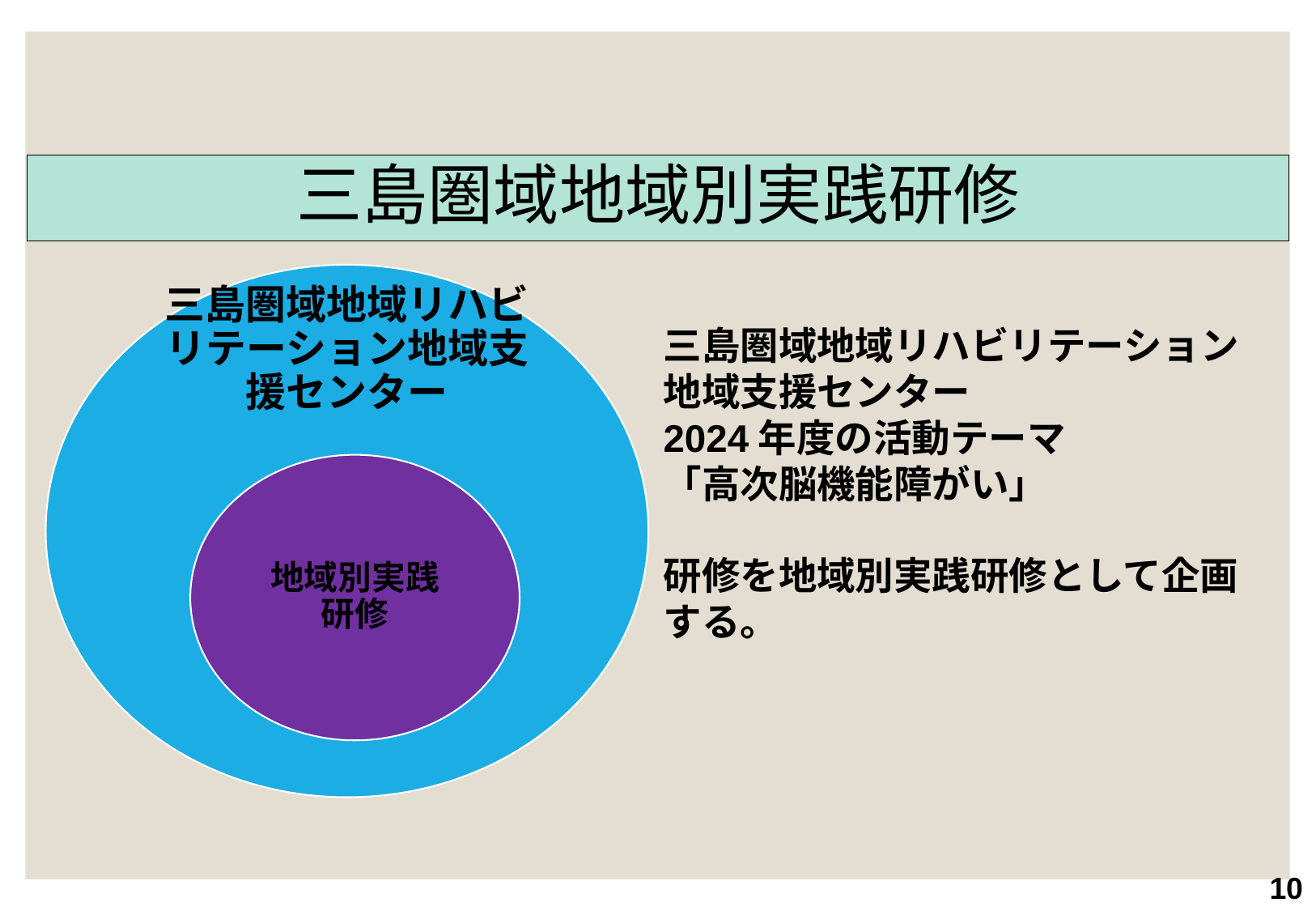

# 三島圏域地域別実践研修

三島圏域地域リハビリテーション地域支援センター
地域別実践研修
三島圏域地域リハビリテーション地域支援センター
2024年度の活動テーマ
「高次脳機能障がい」

研修を地域別実践研修として企画する。

10